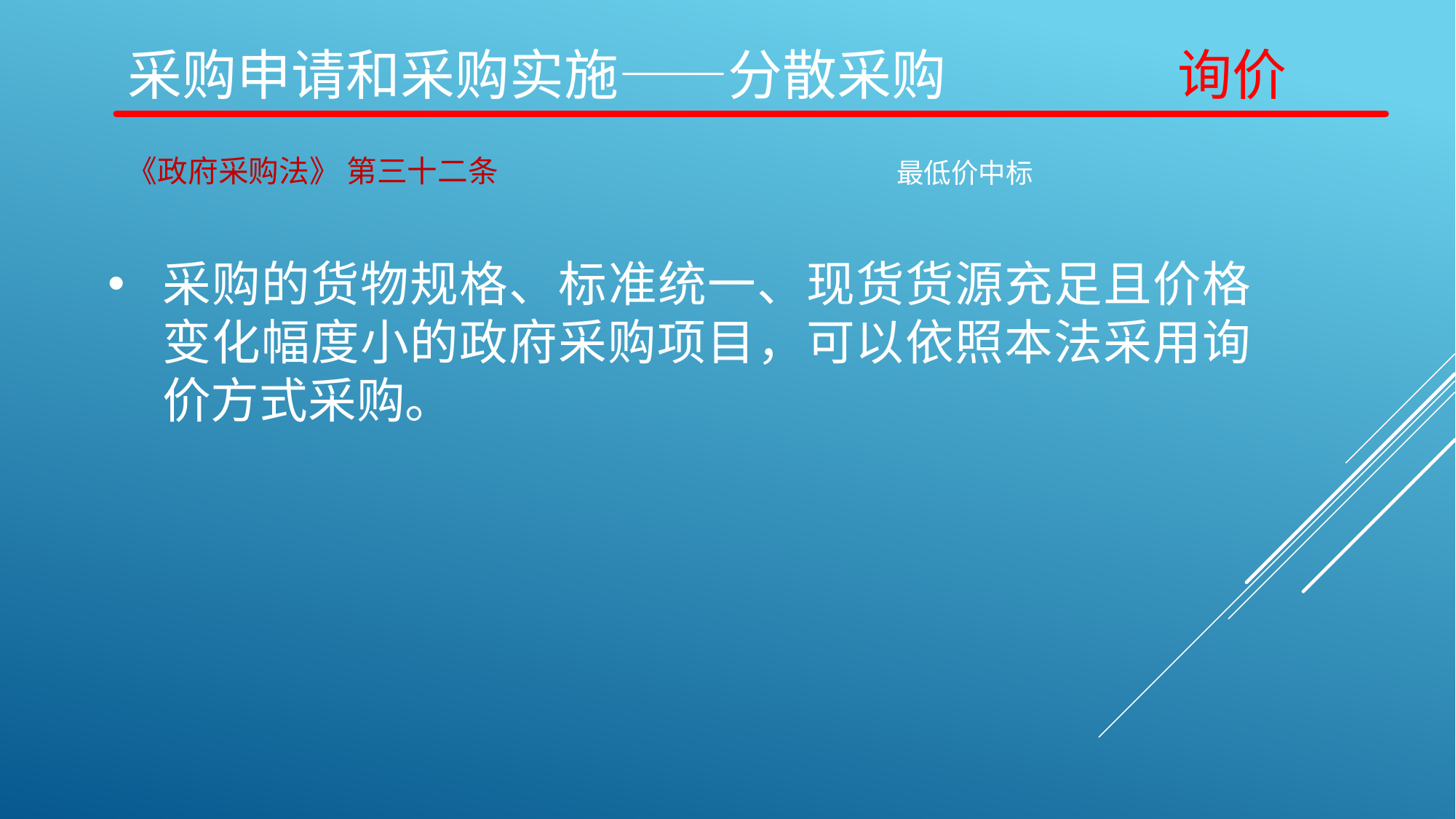

# 采购申请和采购实施——分散采购                   询价
《政府采购法》 第三十二条
最低价中标
采购的货物规格、标准统一、现货货源充足且价格变化幅度小的政府采购项目，可以依照本法采用询价方式采购。